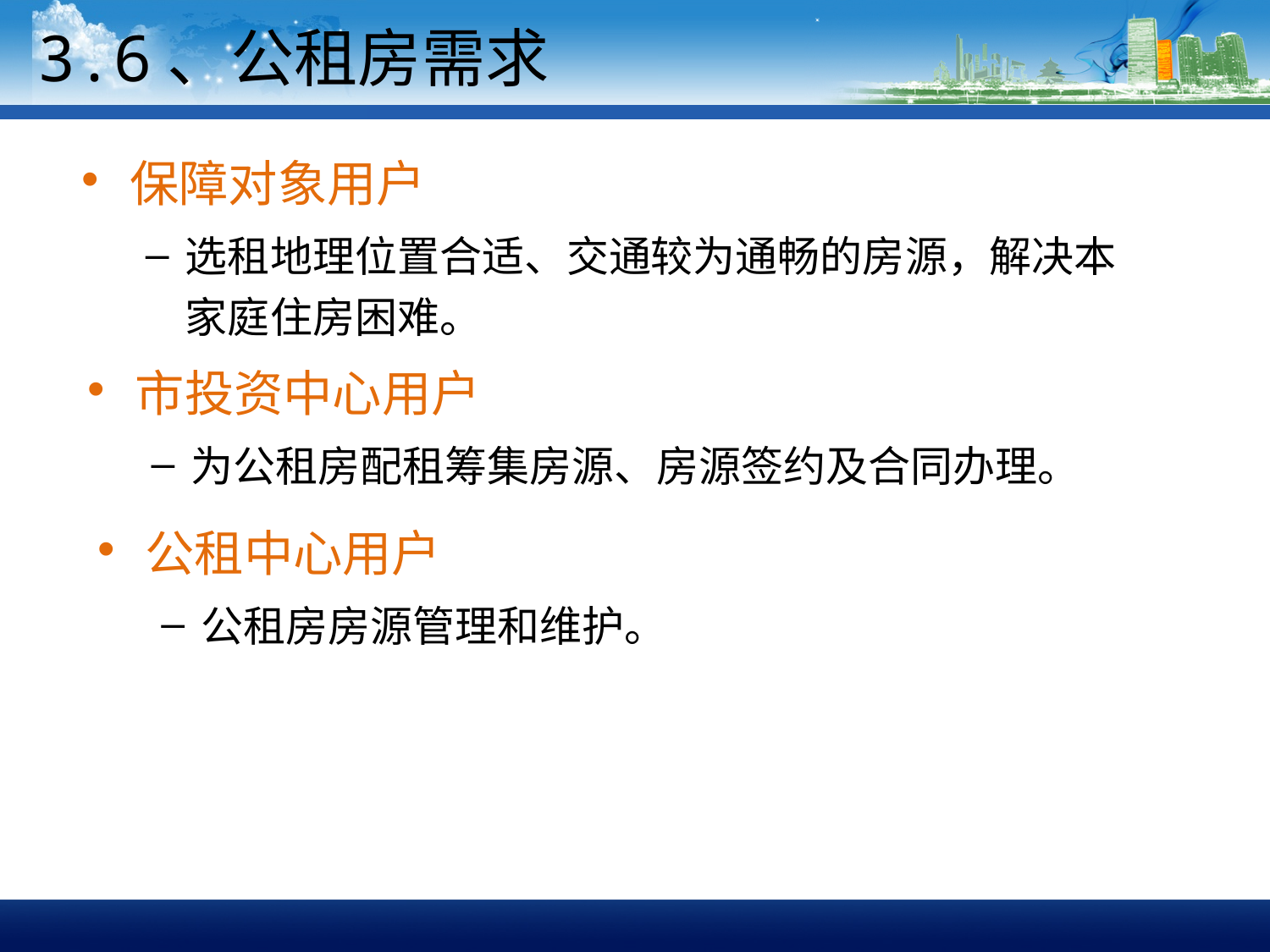

3.6、公租房需求
保障对象用户
选租地理位置合适、交通较为通畅的房源，解决本家庭住房困难。
市投资中心用户
为公租房配租筹集房源、房源签约及合同办理。
公租中心用户
公租房房源管理和维护。